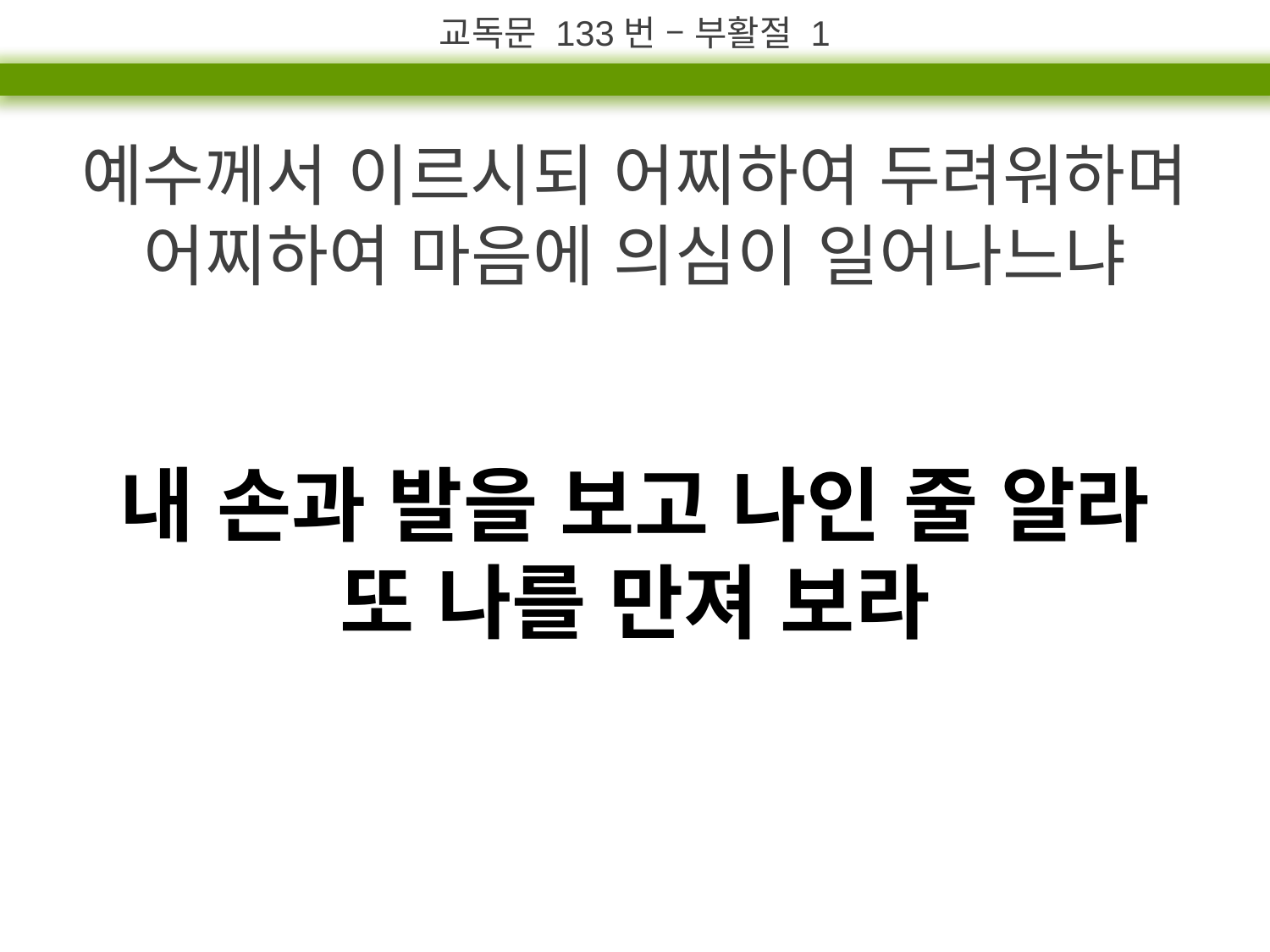

교독문 133번 – 부활절 1

예수께서 이르시되 어찌하여 두려워하며
어찌하여 마음에 의심이 일어나느냐
내 손과 발을 보고 나인 줄 알라
또 나를 만져 보라